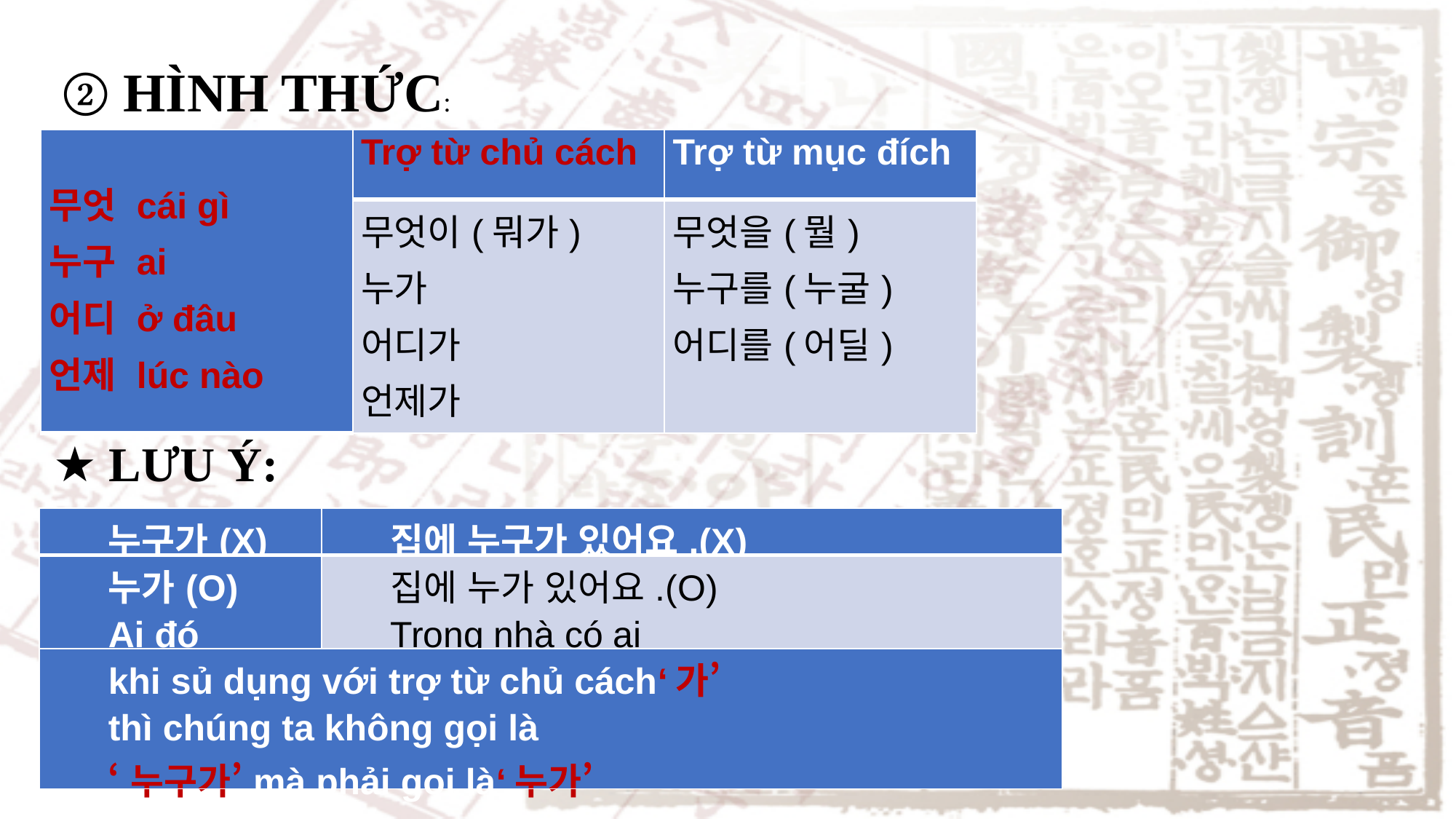

② HÌNH THỨC:
| 무엇 cái gì 누구 ai 어디 ở đâu 언제 lúc nào | Trợ từ chủ cách | Trợ từ mục đích |
| --- | --- | --- |
|  | 무엇이(뭐가) 누가 어디가 언제가 | 무엇을(뭘) 누구를(누굴) 어디를(어딜) |
★ LƯU Ý:
| 누구가(X) | 집에 누구가 있어요.(X) |
| --- | --- |
| 누가(O) Ai đó | 집에 누가 있어요.(O) Trong nhà có ai |
| khi sủ dụng với trợ từ chủ cách‘가’ thì chúng ta không gọi là ‘누구가’mà phải gọi là‘누가’ |  |